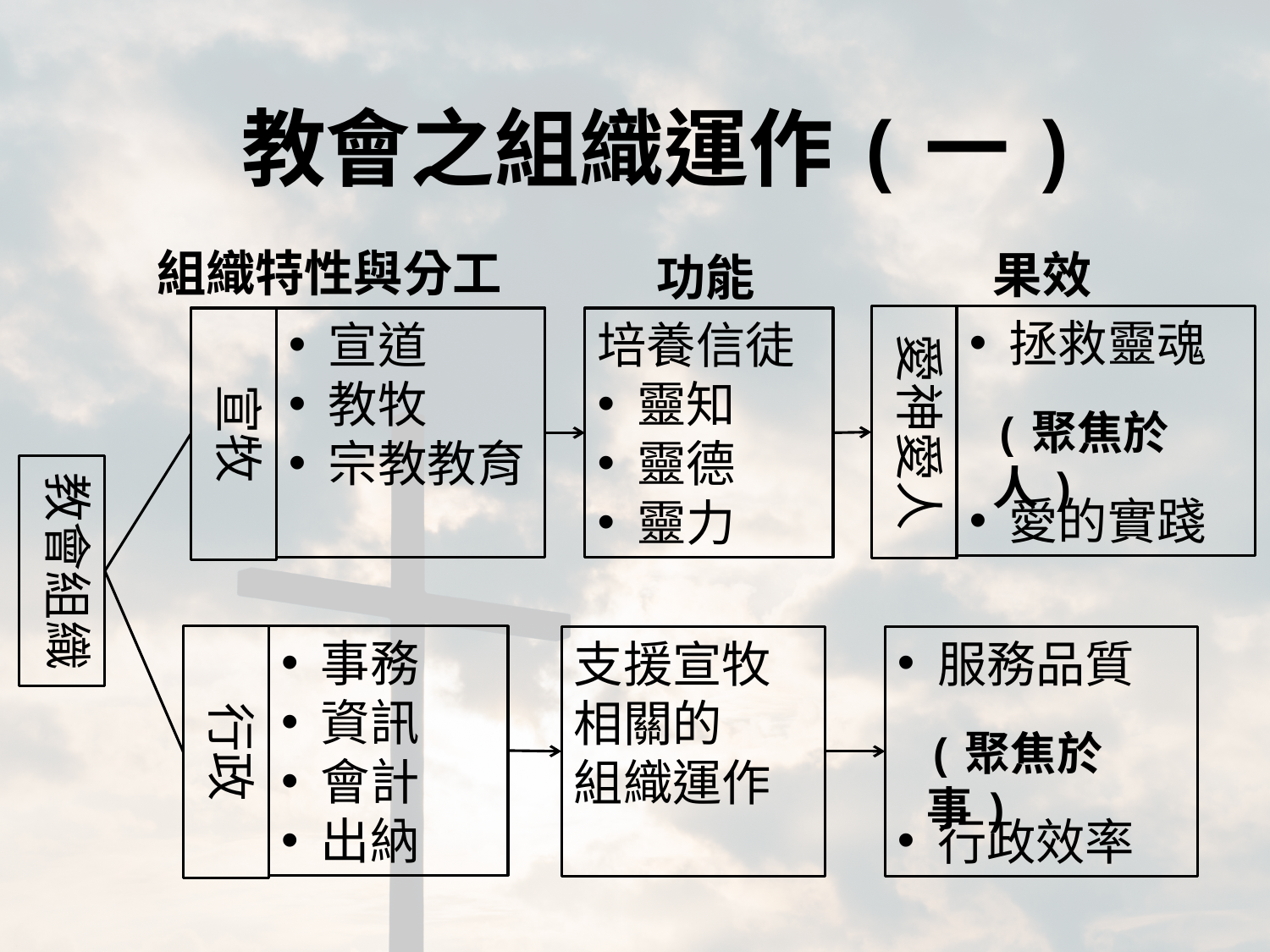

教會之組織運作(一)

組織特性與分工
果效
功能
愛神愛人
拯救靈魂

愛的實踐
宣牧
宣道
教牧
宗教教育

培養信徒
靈知
靈德
靈力
(聚焦於人)
教會組織
行政
事務
資訊
會計
出納
支援宣牧
相關的
組織運作

服務品質

行政效率
(聚焦於事)